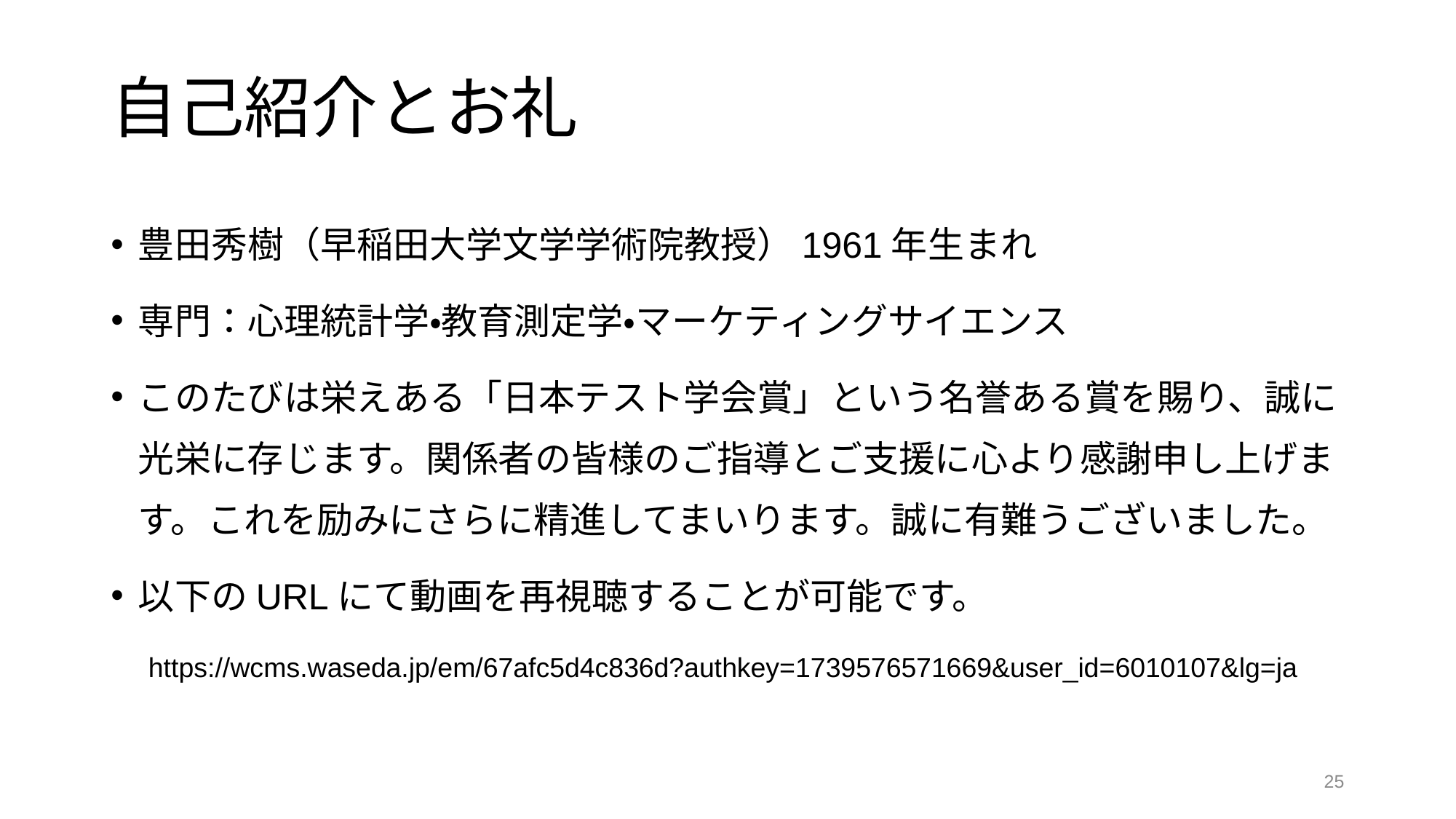

# 自己紹介とお礼
豊田秀樹（早稲田大学文学学術院教授）1961年生まれ
専門：心理統計学・教育測定学・マーケティングサイエンス
このたびは栄えある「日本テスト学会賞」という名誉ある賞を賜り、誠に光栄に存じます。関係者の皆様のご指導とご支援に心より感謝申し上げます。これを励みにさらに精進してまいります。誠に有難うございました。
以下のURLにて動画を再視聴することが可能です。
https://wcms.waseda.jp/em/67afc5d4c836d?authkey=1739576571669&user_id=6010107&lg=ja

25